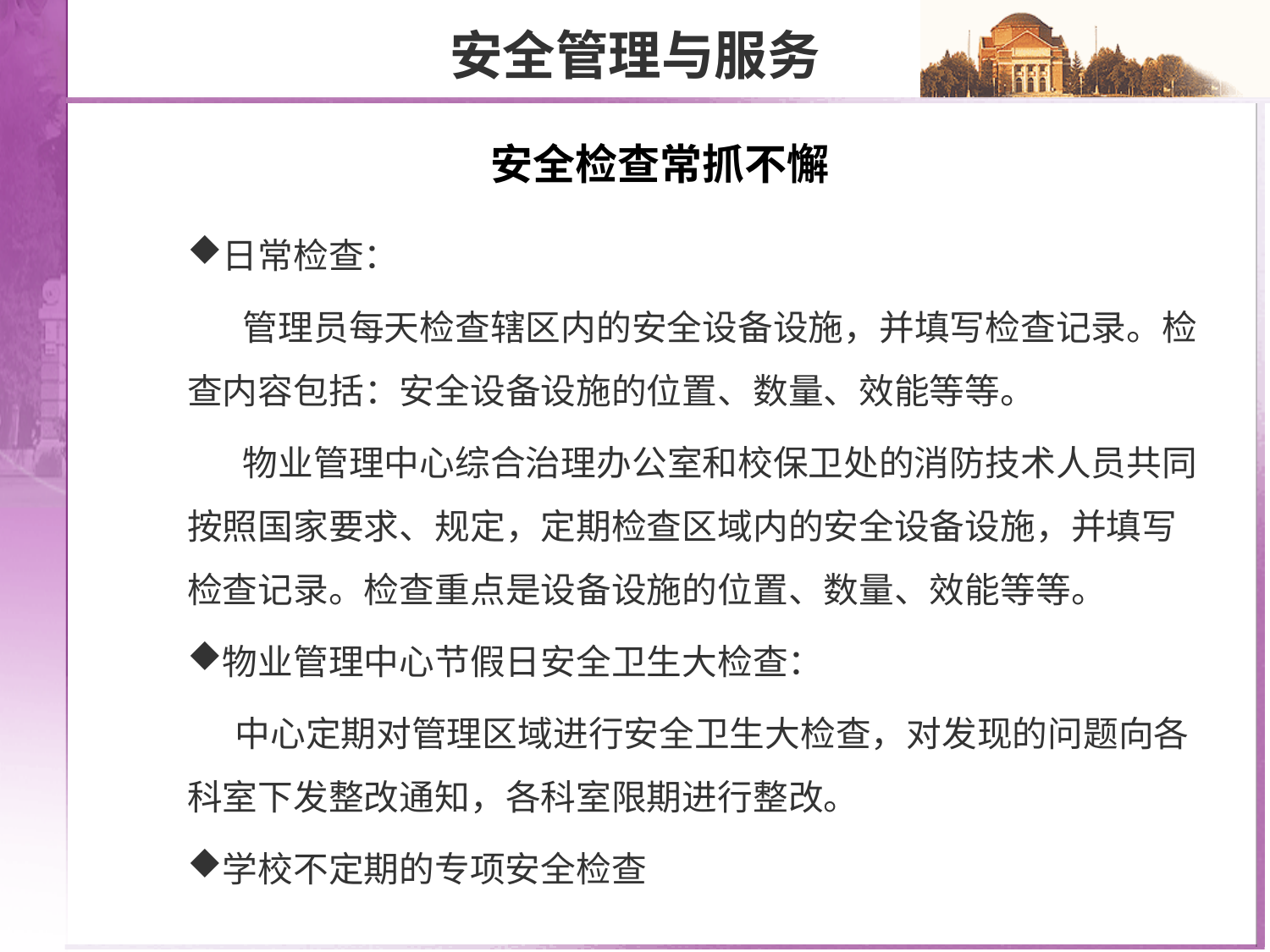

安全管理与服务

安全检查常抓不懈

日常检查：
      管理员每天检查辖区内的安全设备设施，并填写检查记录。检查内容包括：安全设备设施的位置、数量、效能等等。
      物业管理中心综合治理办公室和校保卫处的消防技术人员共同按照国家要求、规定，定期检查区域内的安全设备设施，并填写检查记录。检查重点是设备设施的位置、数量、效能等等。
物业管理中心节假日安全卫生大检查：
     中心定期对管理区域进行安全卫生大检查，对发现的问题向各科室下发整改通知，各科室限期进行整改。
学校不定期的专项安全检查